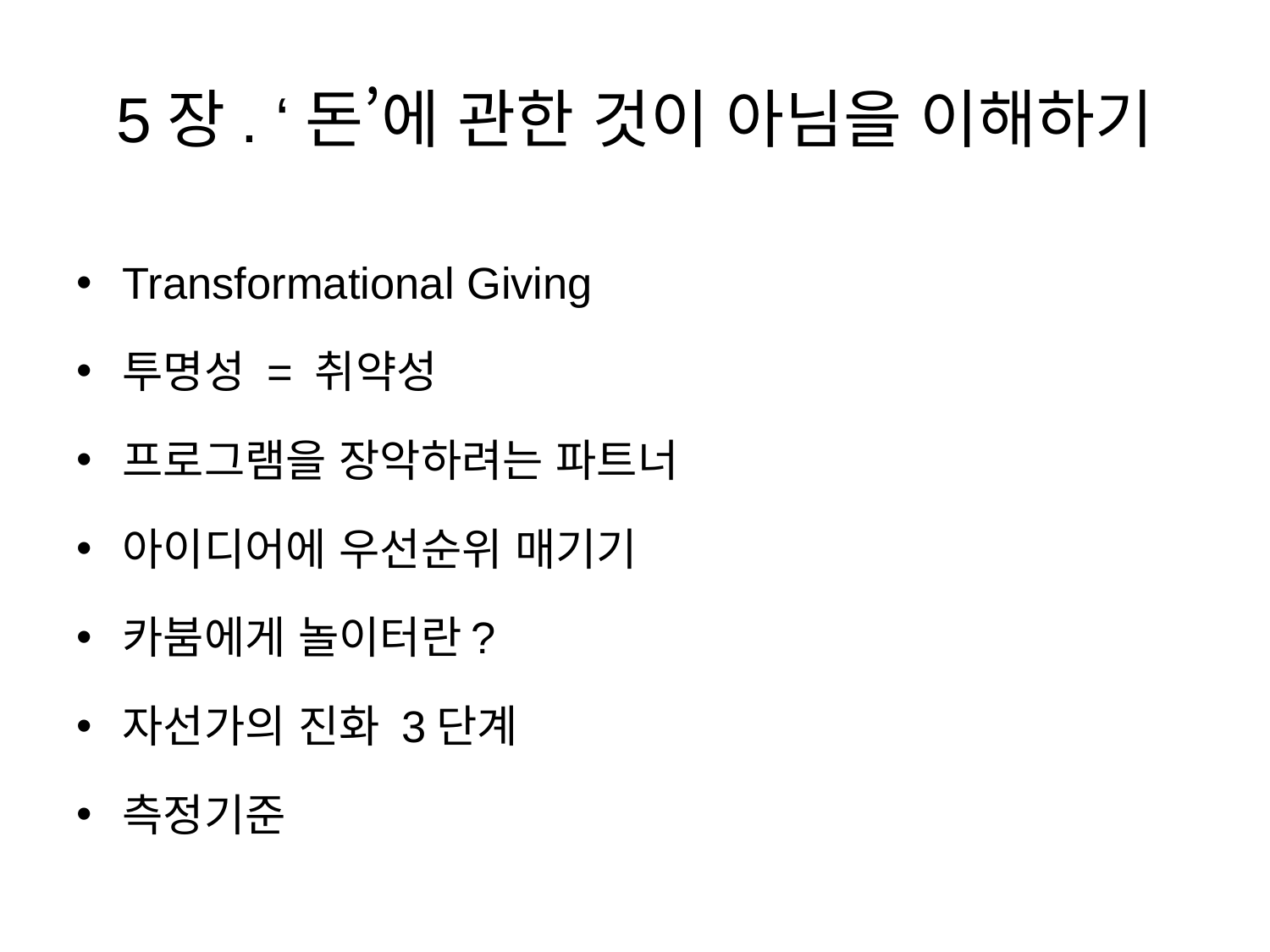

# 5장. ‘돈’에 관한 것이 아님을 이해하기
Transformational Giving
투명성 = 취약성
프로그램을 장악하려는 파트너
아이디어에 우선순위 매기기
카붐에게 놀이터란?
자선가의 진화 3단계
측정기준